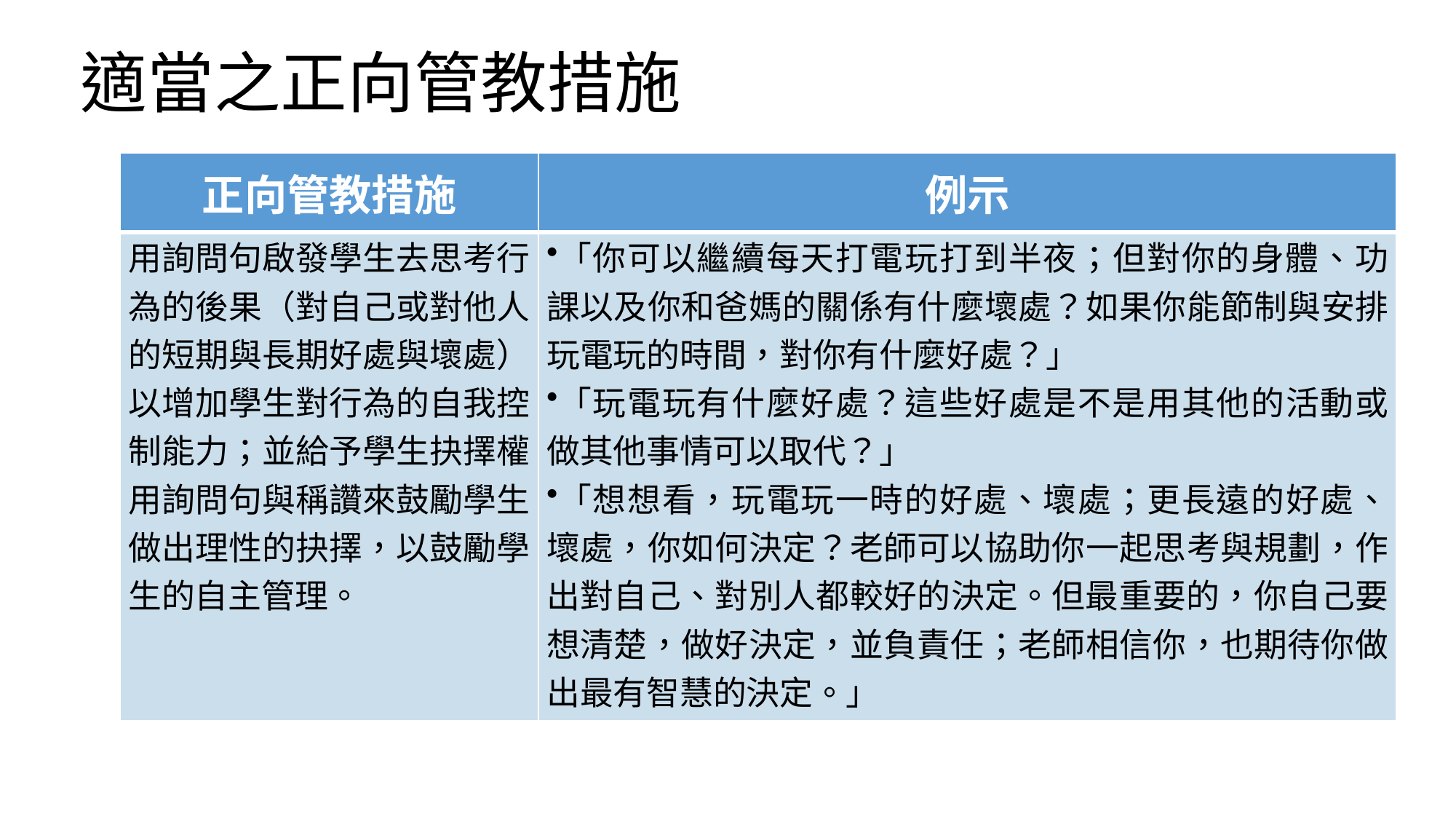

適當之正向管教措施
| 正向管教措施 | 例示 |
| --- | --- |
| 用詢問句啟發學生去思考行為的後果（對自己或對他人的短期與長期好處與壞處），以增加學生對行為的自我控制能力；並給予學生抉擇權，用詢問句與稱讚來鼓勵學生做出理性的抉擇，以鼓勵學生的自主管理。 | 「你可以繼續每天打電玩打到半夜；但對你的身體、功課以及你和爸媽的關係有什麼壞處？如果你能節制與安排玩電玩的時間，對你有什麼好處？」 「玩電玩有什麼好處？這些好處是不是用其他的活動或做其他事情可以取代？」 「想想看，玩電玩一時的好處、壞處；更長遠的好處、壞處，你如何決定？老師可以協助你一起思考與規劃，作出對自己、對別人都較好的決定。但最重要的，你自己要想清楚，做好決定，並負責任；老師相信你，也期待你做出最有智慧的決定。」 |